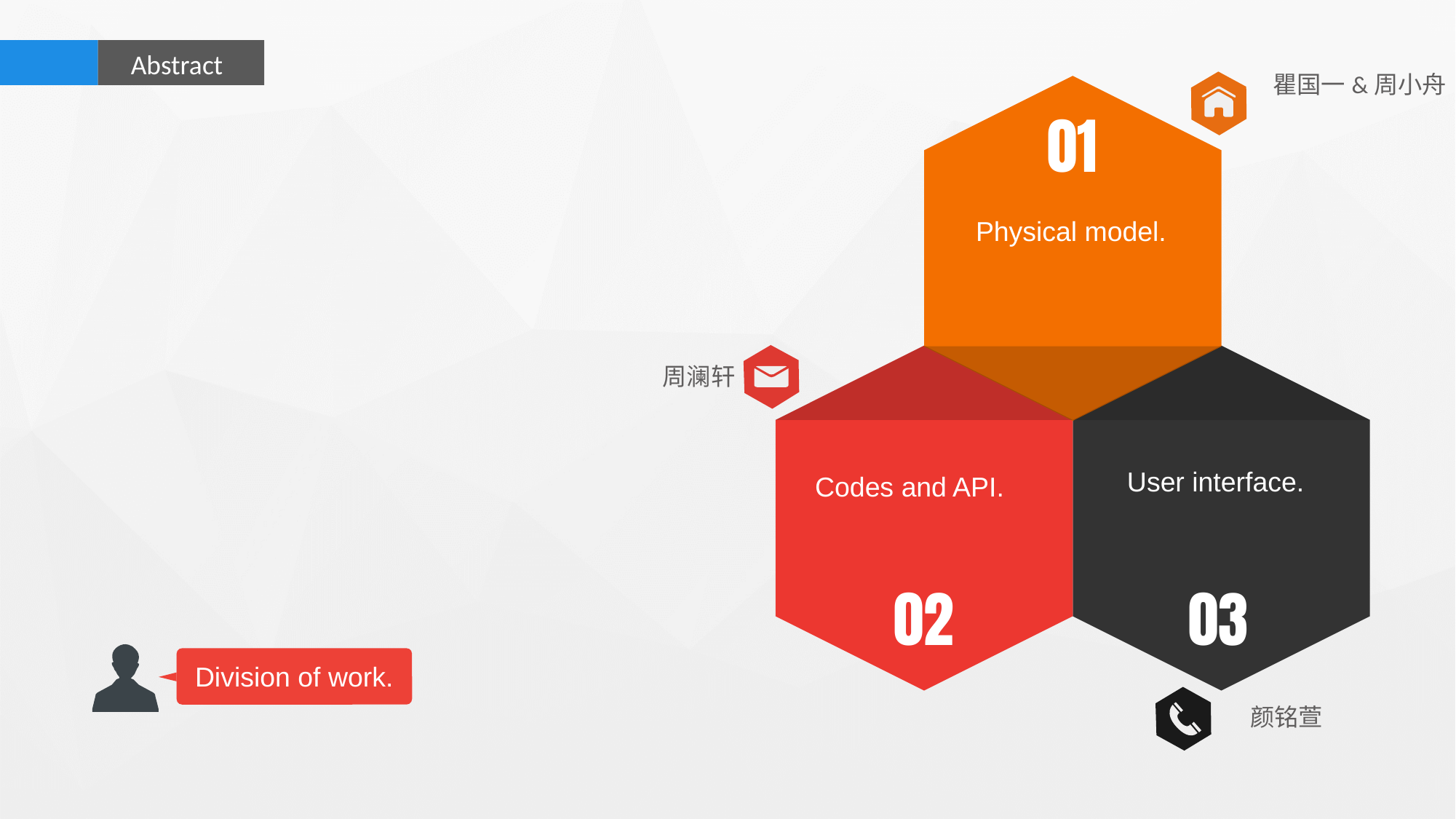

Abstract
瞿国一&周小舟

01
Physical model.

周澜轩

User interface.
Codes and API.
02
03

Division of work.

颜铭萱